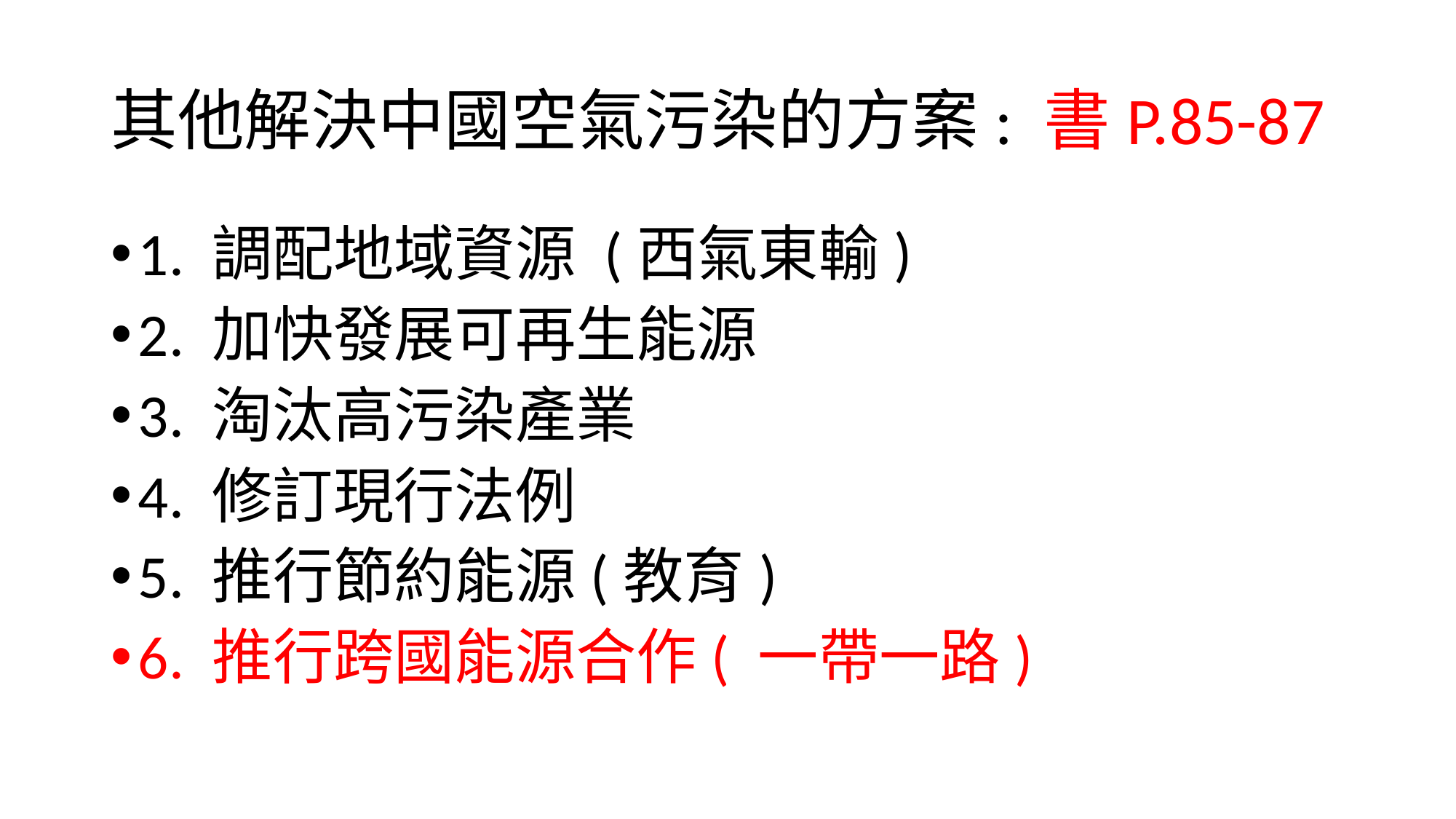

# 其他解決中國空氣污染的方案: 書P.85-87
1. 調配地域資源 (西氣東輸)
2. 加快發展可再生能源
3. 淘汰高污染產業
4. 修訂現行法例
5. 推行節約能源(教育)
6. 推行跨國能源合作( 一帶一路)